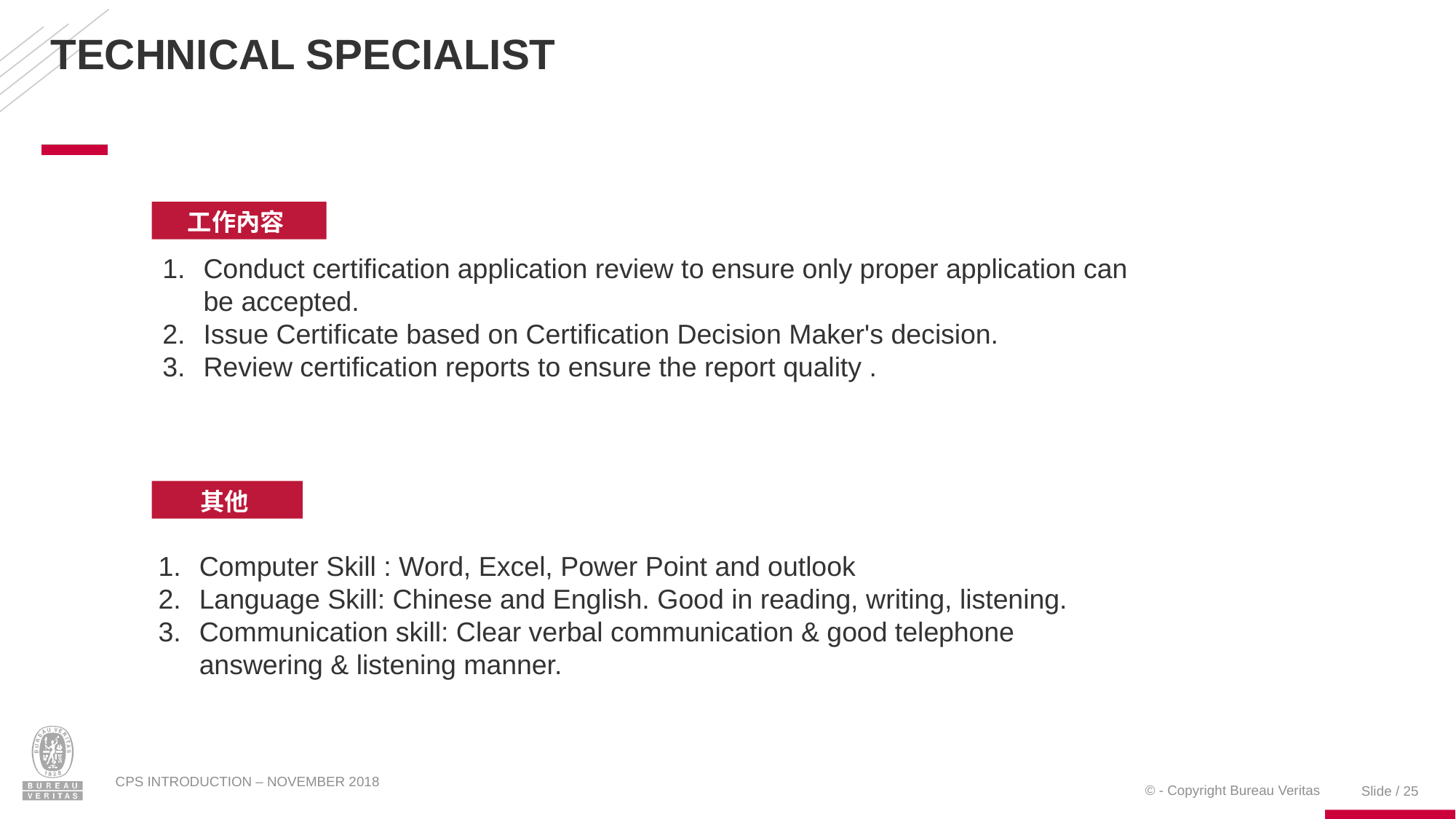

# Technical Specialist

工作內容
Conduct certification application review to ensure only proper application can be accepted.
Issue Certificate based on Certification Decision Maker's decision.
Review certification reports to ensure the report quality .

其他
Computer Skill : Word, Excel, Power Point and outlook
Language Skill: Chinese and English. Good in reading, writing, listening.
Communication skill: Clear verbal communication & good telephone answering & listening manner.
CPS INTRODUCTION – NOVEMBER 2018
Slide / 25